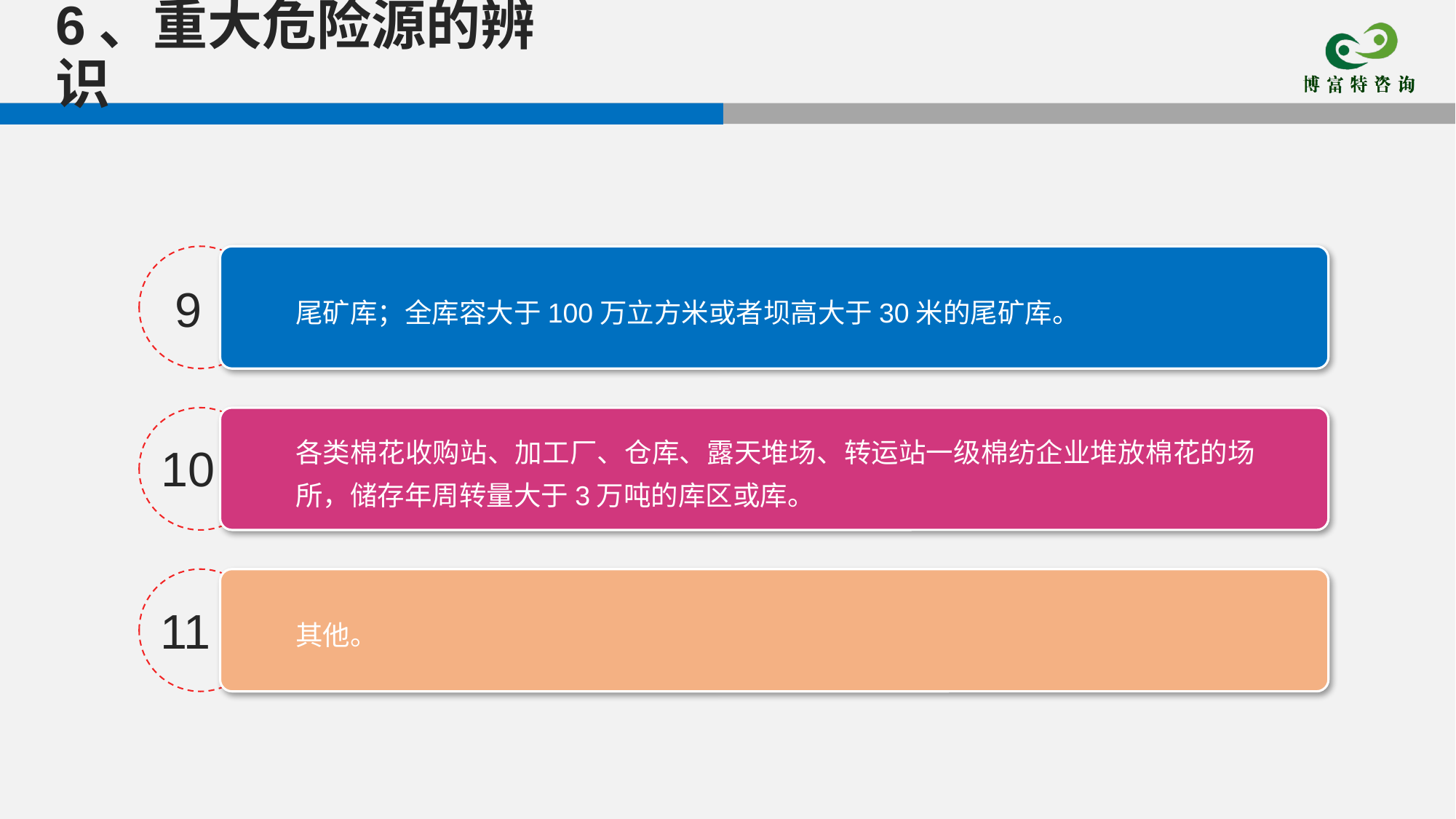

6、重大危险源的辨识

9
尾矿库；全库容大于100万立方米或者坝高大于30米的尾矿库。

各类棉花收购站、加工厂、仓库、露天堆场、转运站一级棉纺企业堆放棉花的场所，储存年周转量大于3万吨的库区或库。
10

11
其他。